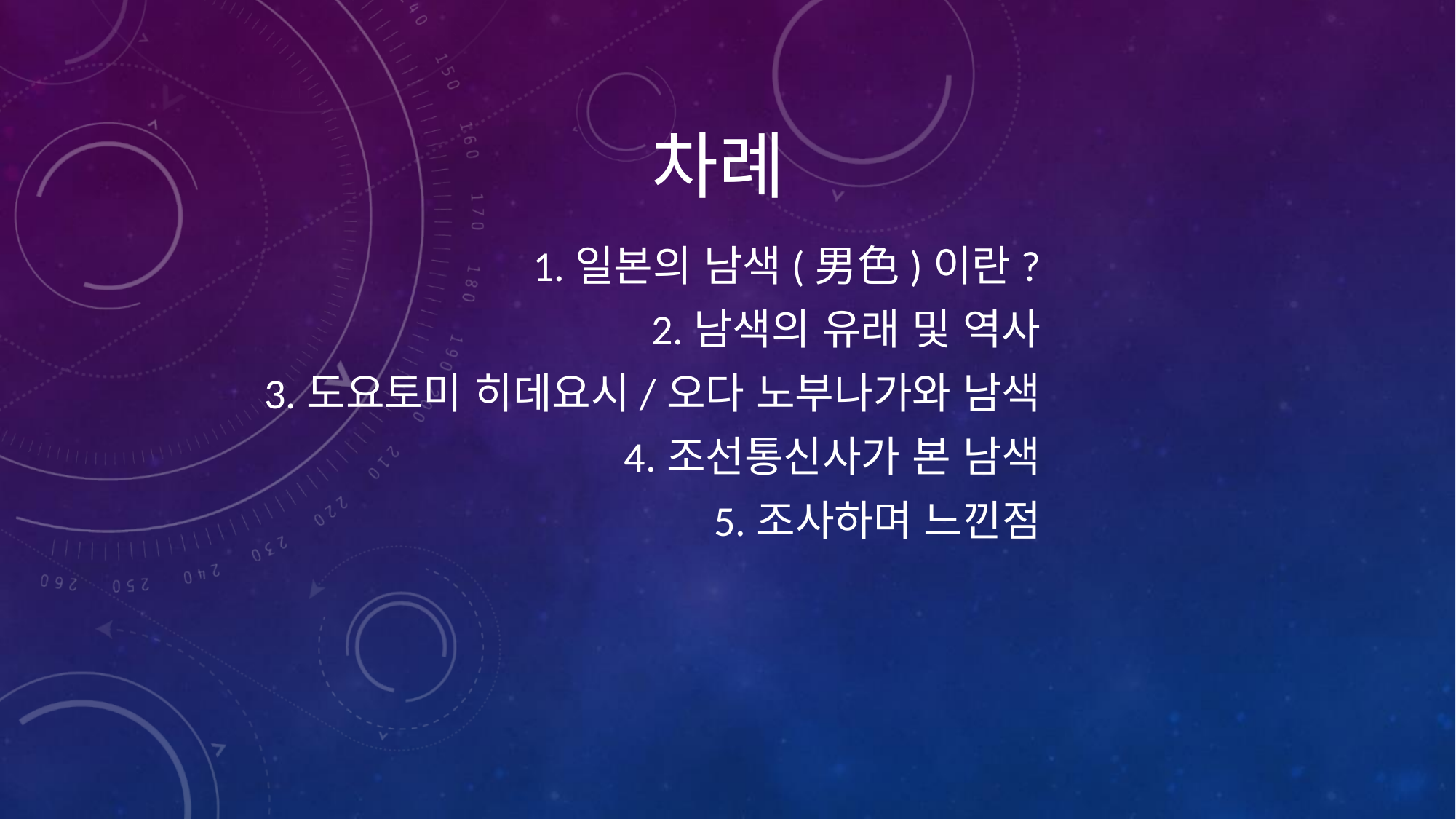

# 차례
1.일본의 남색(男色)이란?
2.남색의 유래 및 역사
3.도요토미 히데요시/오다 노부나가와 남색
4.조선통신사가 본 남색
5.조사하며 느낀점